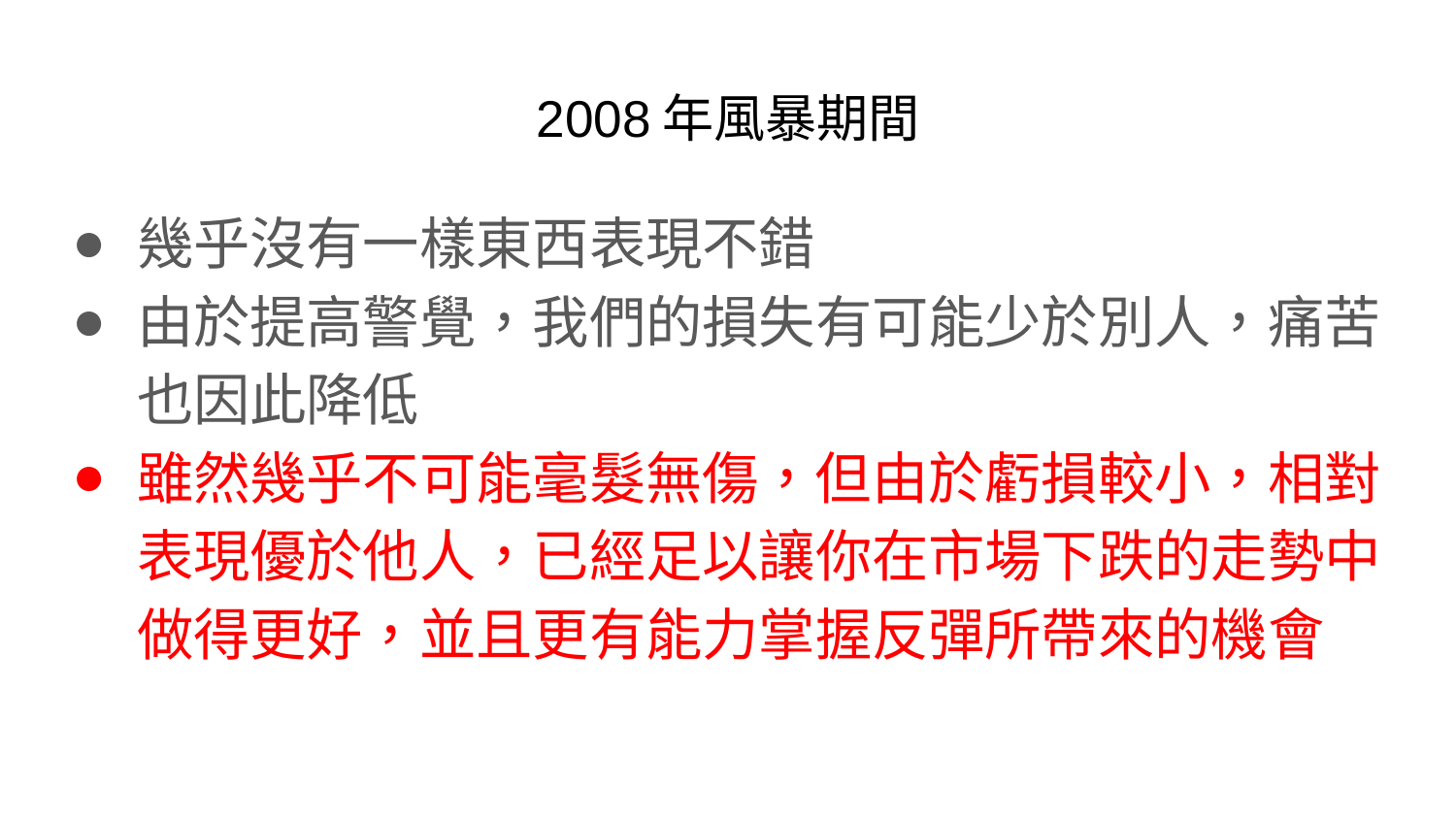

# 2008年風暴期間
幾乎沒有一樣東西表現不錯
由於提高警覺，我們的損失有可能少於別人，痛苦也因此降低
雖然幾乎不可能毫髮無傷，但由於虧損較小，相對表現優於他人，已經足以讓你在市場下跌的走勢中做得更好，並且更有能力掌握反彈所帶來的機會